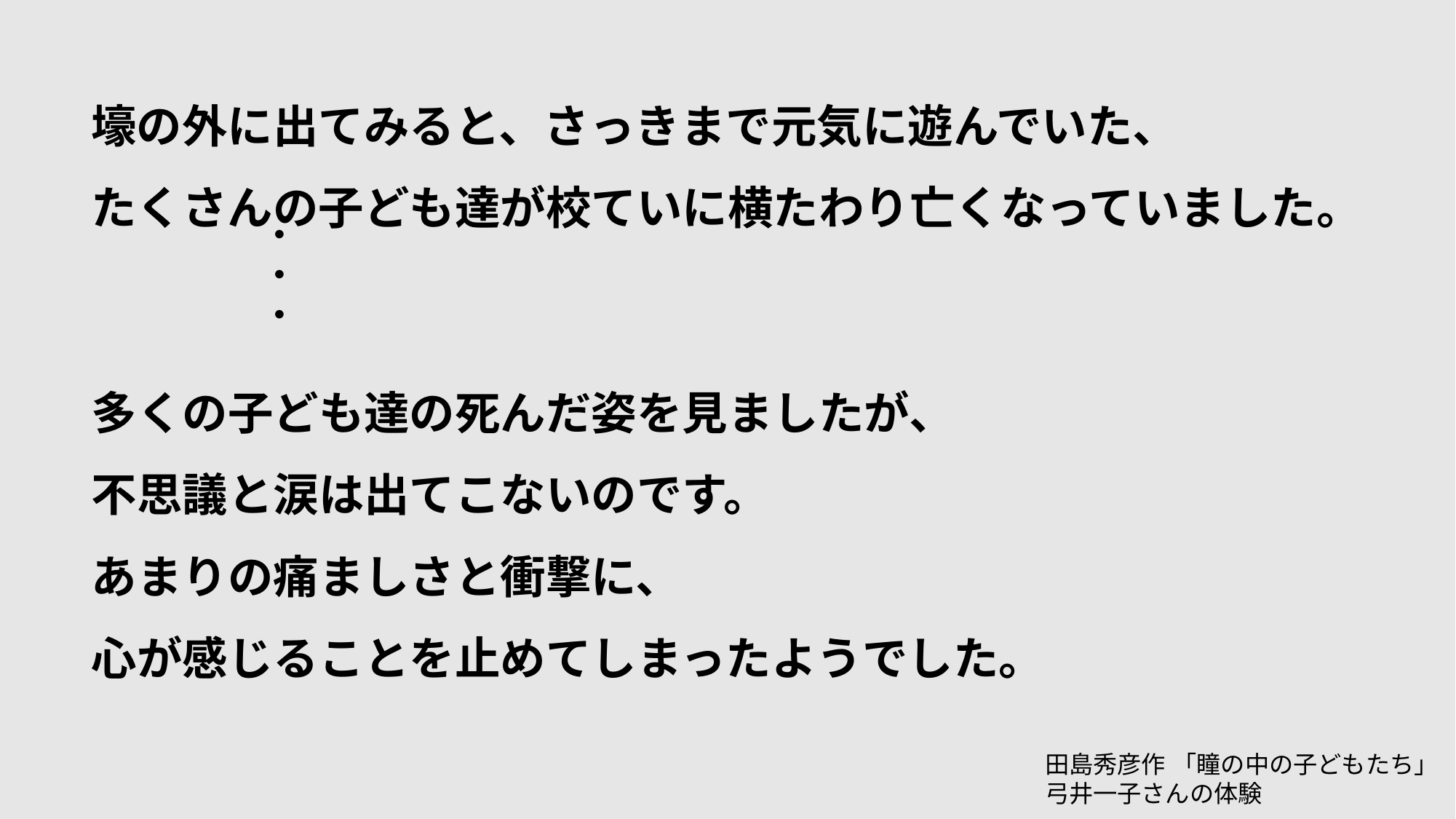

壕の外に出てみると、さっきまで元気に遊んでいた、
たくさんの子ども達が校ていに横たわり亡くなっていました。
・
・
・
多くの子ども達の死んだ姿を見ましたが、
不思議と涙は出てこないのです。
あまりの痛ましさと衝撃に、
心が感じることを止めてしまったようでした。
田島秀彦作 「瞳の中の子どもたち」
弓井一子さんの体験